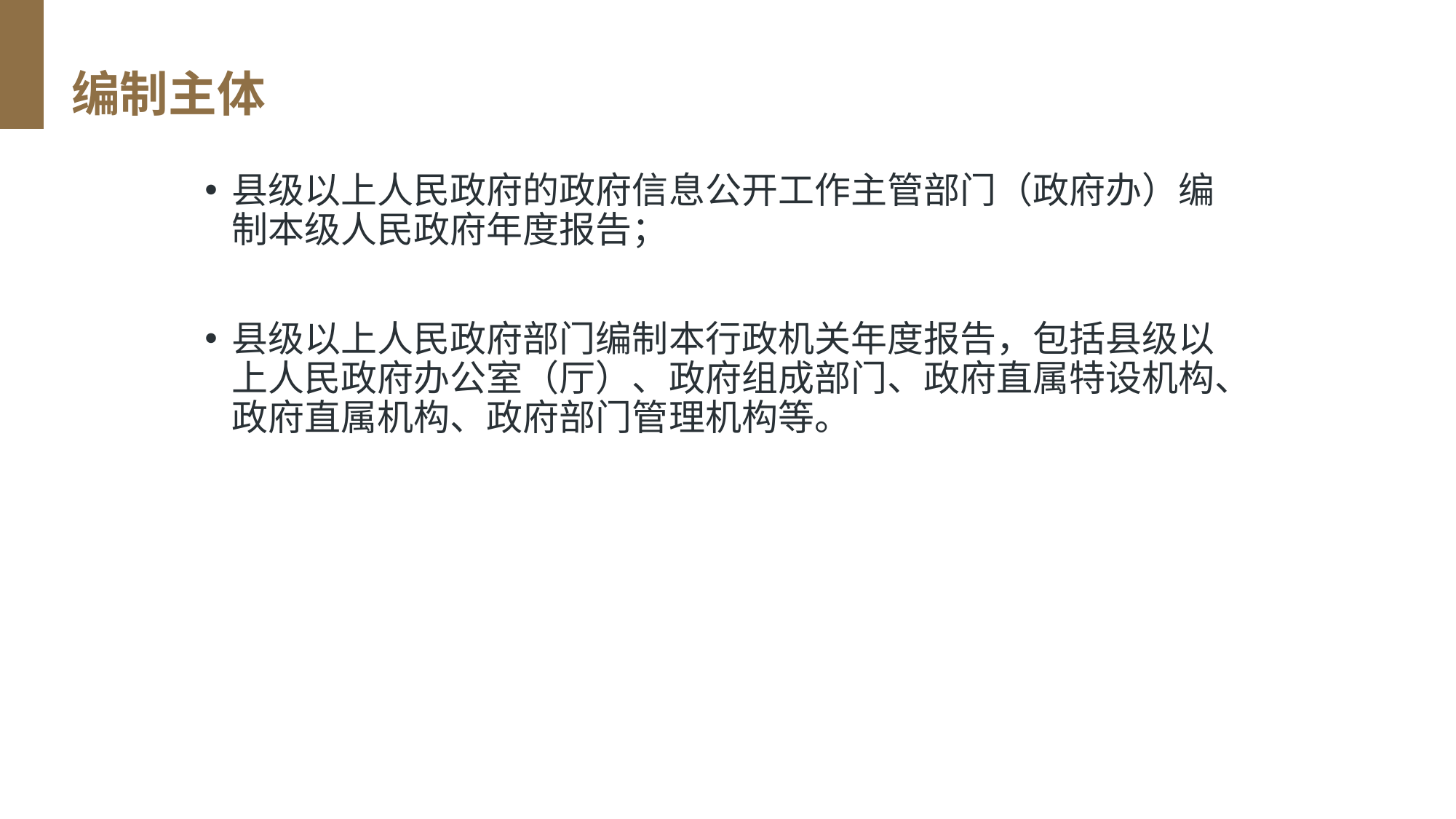

# 编制主体
县级以上人民政府的政府信息公开工作主管部门（政府办）编制本级人民政府年度报告；

县级以上人民政府部门编制本行政机关年度报告，包括县级以上人民政府办公室（厅）、政府组成部门、政府直属特设机构、政府直属机构、政府部门管理机构等。